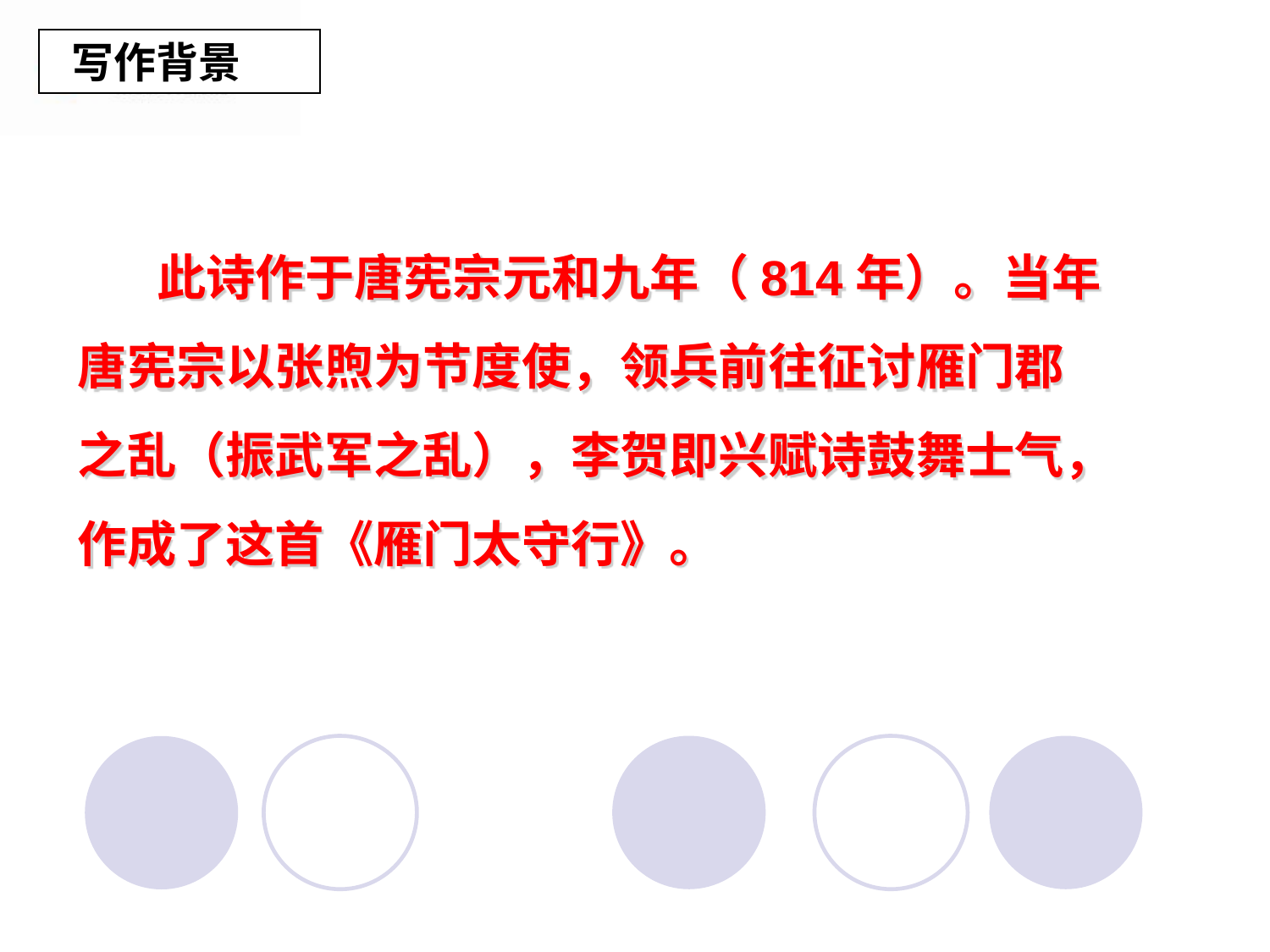

写作背景
      此诗作于唐宪宗元和九年（814年）。当年唐宪宗以张煦为节度使，领兵前往征讨雁门郡之乱（振武军之乱），李贺即兴赋诗鼓舞士气，作成了这首《雁门太守行》。